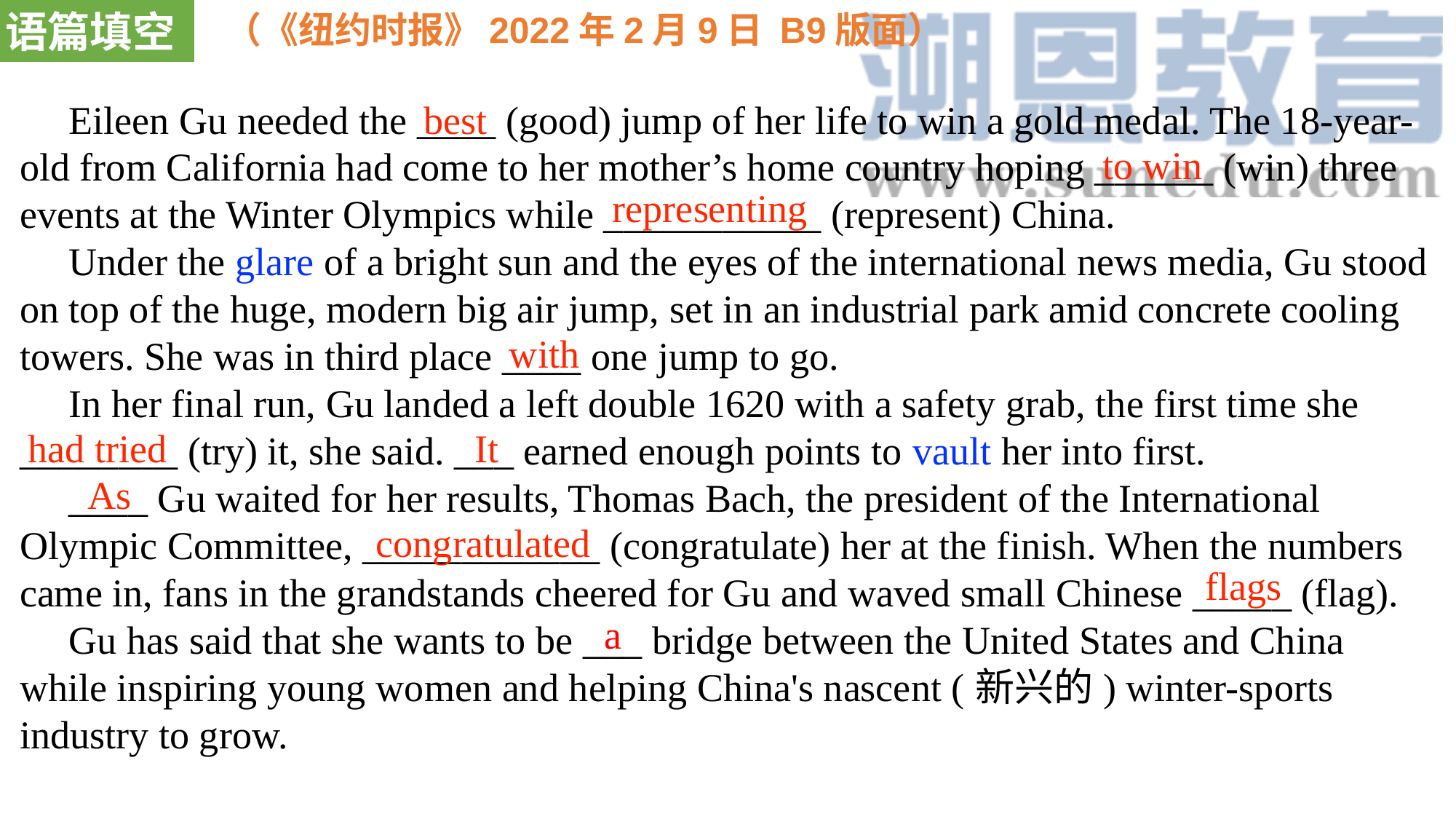

语篇填空
（《纽约时报》2022年2月9日 B9版面）
best
     Eileen Gu needed the ____ (good) jump of her life to win a gold medal. The 18-year-old from California had come to her mother’s home country hoping ______ (win) three events at the Winter Olympics while ___________ (represent) China.
     Under the glare of a bright sun and the eyes of the international news media, Gu stood on top of the huge, modern big air jump, set in an industrial park amid concrete cooling towers. She was in third place ____ one jump to go.
     In her final run, Gu landed a left double 1620 with a safety grab, the first time she ________ (try) it, she said. ___ earned enough points to vault her into first.
     ____ Gu waited for her results, Thomas Bach, the president of the International Olympic Committee, ____________ (congratulate) her at the finish. When the numbers came in, fans in the grandstands cheered for Gu and waved small Chinese _____ (flag).
     Gu has said that she wants to be ___ bridge between the United States and China while inspiring young women and helping China's nascent (新兴的) winter-sports industry to grow.
to win
representing
with
had tried
It
As
congratulated
flags
a